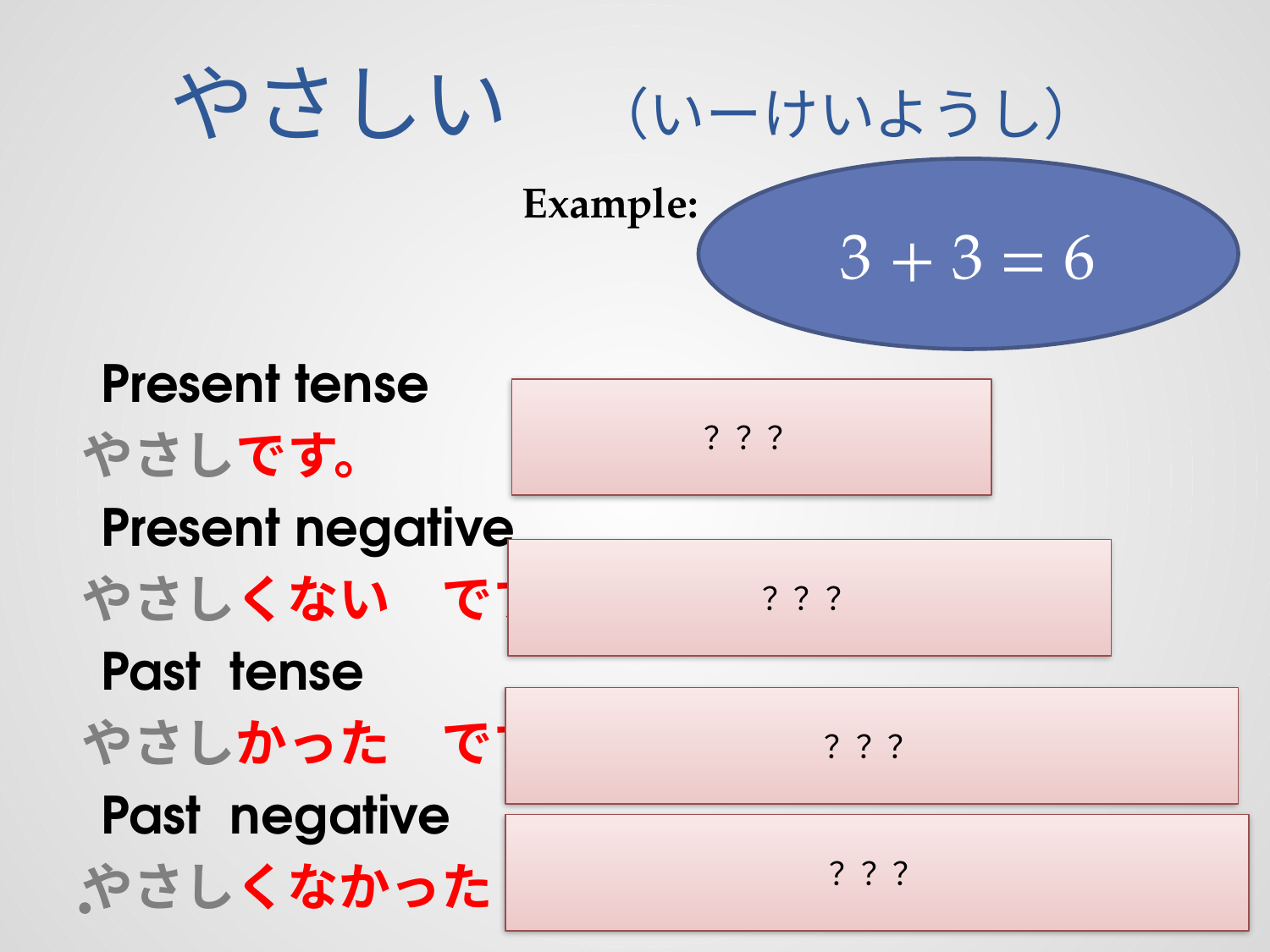

# やさしい　（いーけいようし）
3 + 3 = 6
Example:

　Present tense
					やさしです。
　Present negative
					やさしくない　です。
　Past  tense
					やさしかった　です。
　Past  negative
					やさしくなかった　です。
？？？
？？？
？？？
？？？